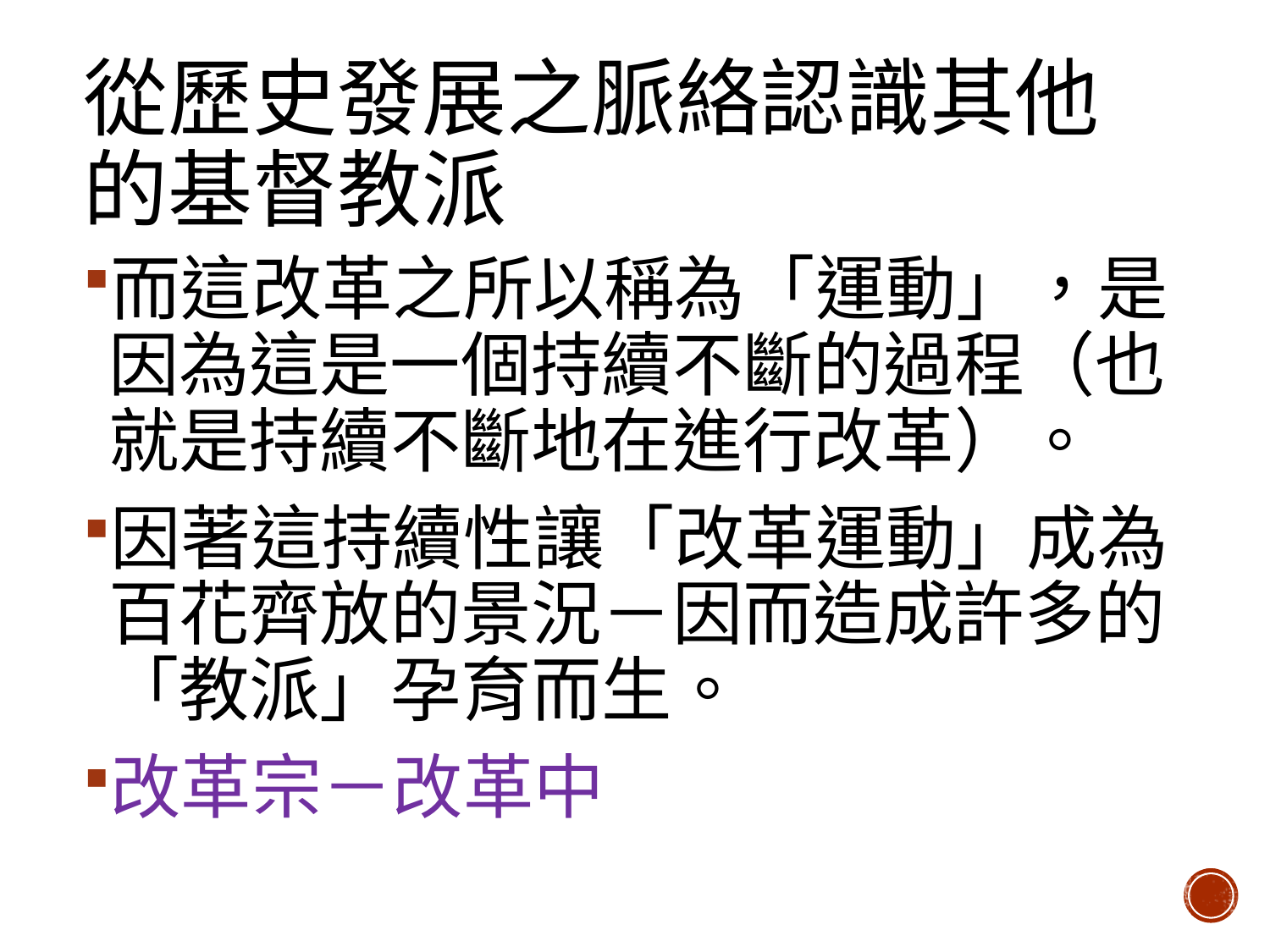

# 從歷史發展之脈絡認識其他的基督教派
而這改革之所以稱為「運動」，是因為這是一個持續不斷的過程（也就是持續不斷地在進行改革）。
因著這持續性讓「改革運動」成為百花齊放的景況－因而造成許多的「教派」孕育而生。
改革宗－改革中